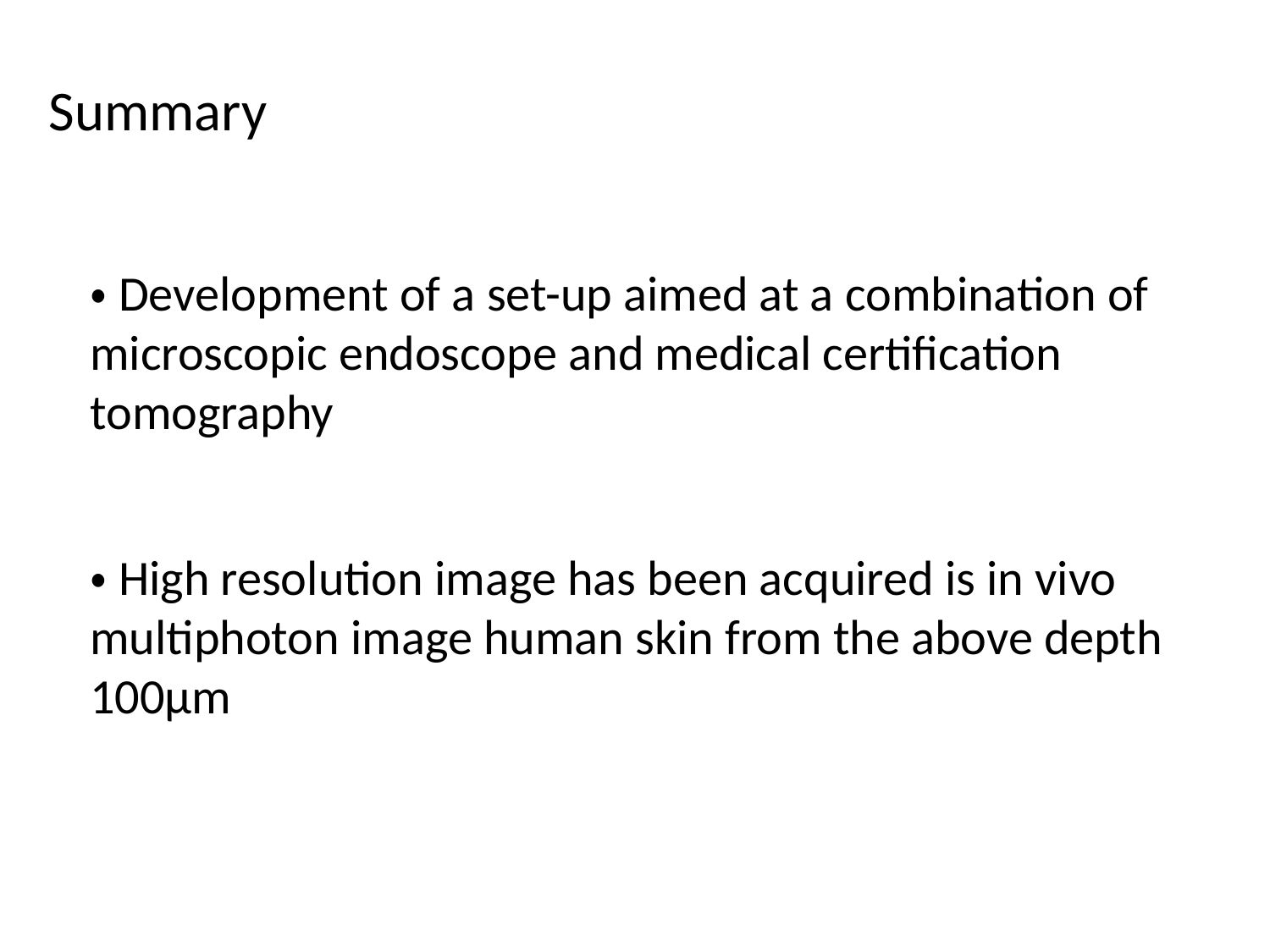

Summary
・Development of a set-up aimed at a combination of microscopic endoscope and medical certification tomography
・High resolution image has been acquired is in vivo multiphoton image human skin from the above depth 100μm